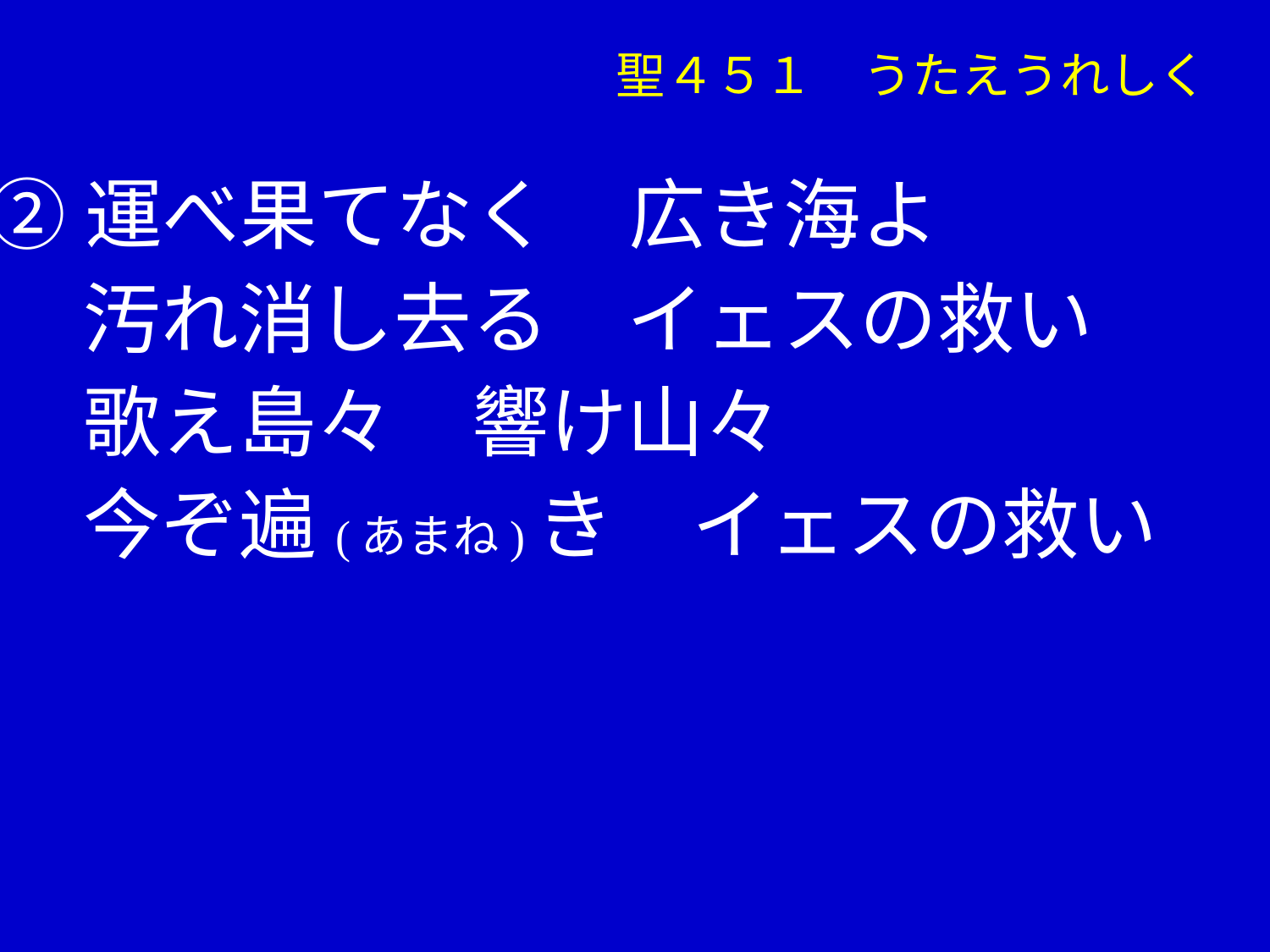

聖４５１　うたえうれしく
②運べ果てなく　広き海よ
　 汚れ消し去る　イェスの救い
　 歌え島々　響け山々
　 今ぞ遍(あまね)き　イェスの救い